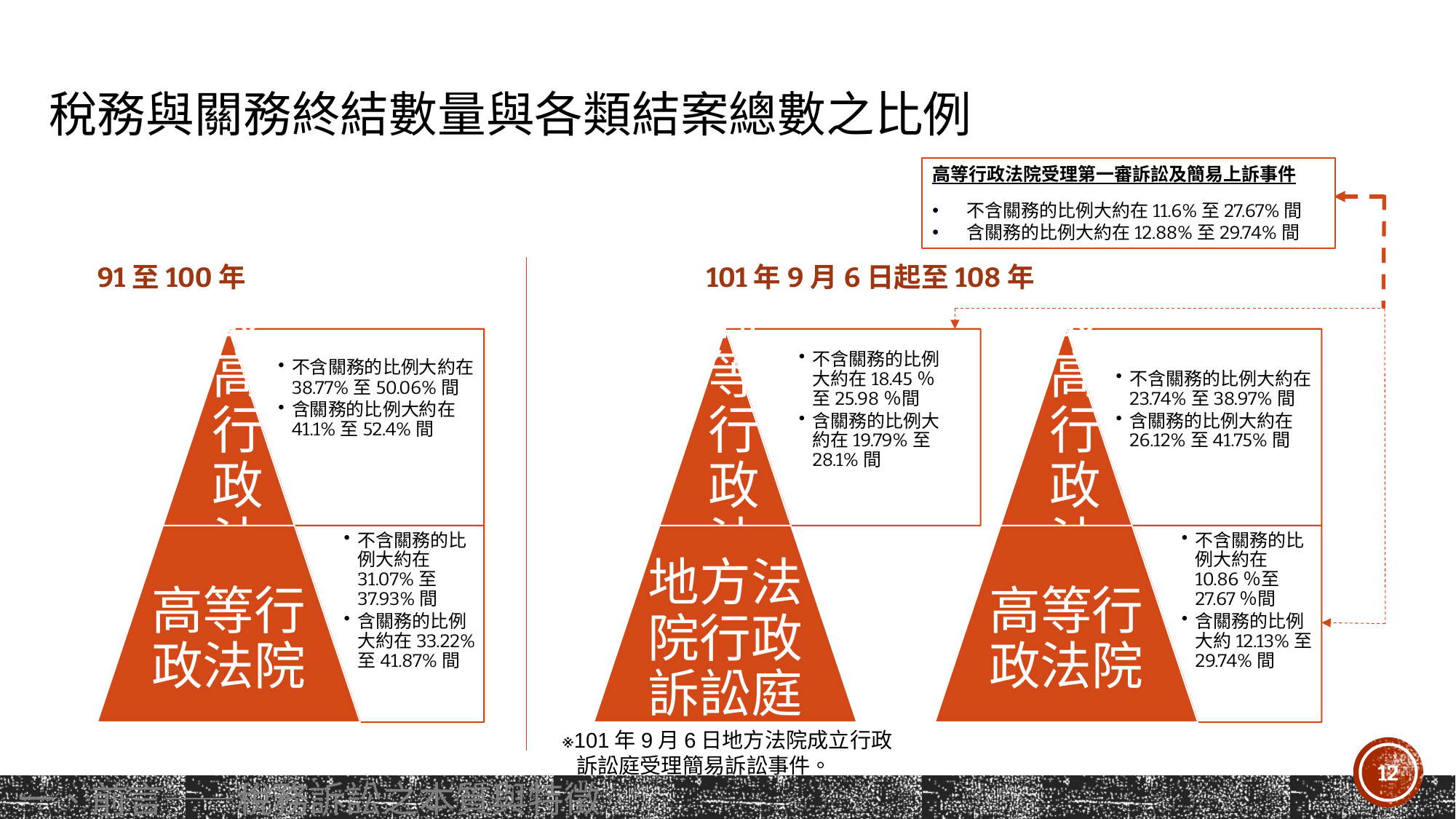

# 稅務與關務終結數量與各類結案總數之比例
高等行政法院受理第一審訴訟及簡易上訴事件

不含關務的比例大約在11.6%至27.67%間
含關務的比例大約在12.88%至29.74%間
91至100年
101年9月6日起至108年
不含關務的比例大約在18.45％至25.98％間
含關務的比例大約在19.79%至28.1%間
高等行政法院
地方法院行政訴訟庭
不含關務的比例大約在23.74%至38.97%間
含關務的比例大約在26.12%至41.75%間
最高行政法院
不含關務的比例大約在10.86％至27.67％間
含關務的比例大約12.13%至29.74%間
高等行政法院
不含關務的比例大約在38.77%至50.06%間
含關務的比例大約在41.1%至52.4%間

最高行政法院
不含關務的比例大約在31.07%至37.93%間
含關務的比例大約在33.22%至41.87%間
高等行政法院
※101年9月6日地方法院成立行政
  訴訟庭受理簡易訴訟事件。

12
12
 一、前言——稅務訴訟之本質與特徵